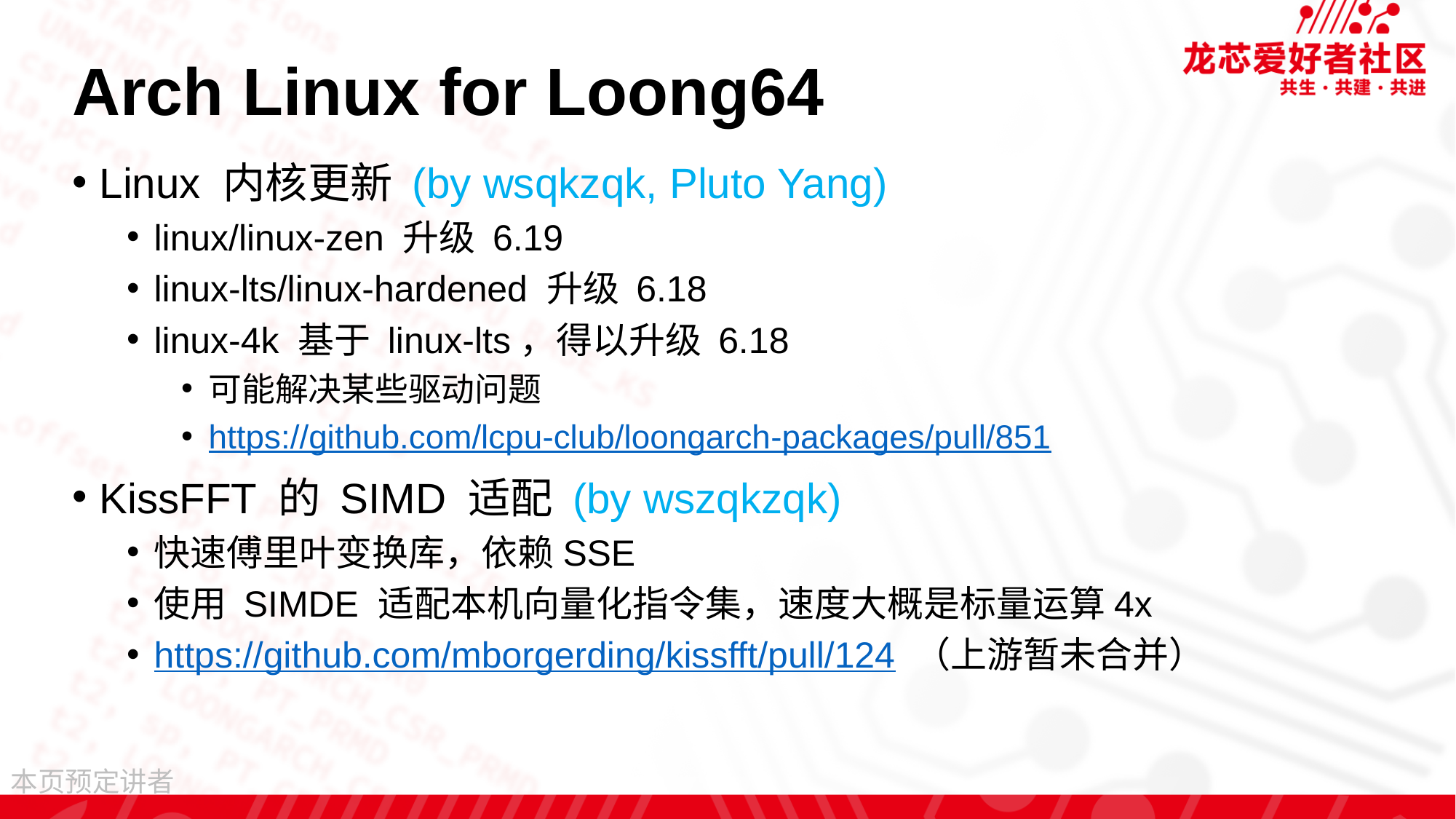

# Arch Linux for Loong64
Linux 内核更新 (by wsqkzqk, Pluto Yang)
linux/linux-zen 升级 6.19
linux-lts/linux-hardened 升级 6.18
linux-4k 基于 linux-lts，得以升级 6.18
可能解决某些驱动问题
https://github.com/lcpu-club/loongarch-packages/pull/851
KissFFT 的 SIMD 适配 (by wszqkzqk)
快速傅里叶变换库，依赖SSE
使用 SIMDE 适配本机向量化指令集，速度大概是标量运算4x
https://github.com/mborgerding/kissfft/pull/124 （上游暂未合并）